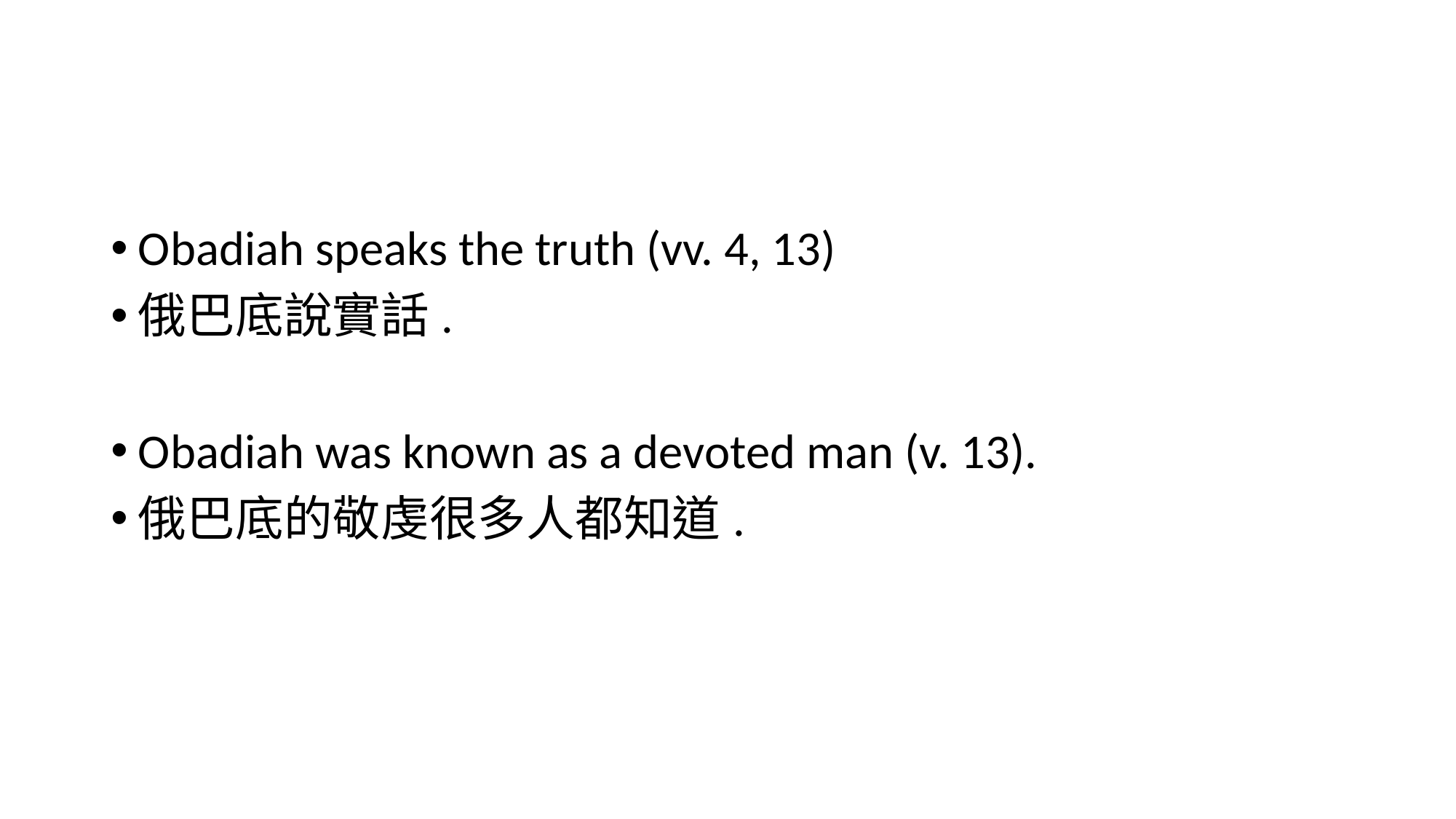

#
Obadiah speaks the truth (vv. 4, 13)
俄巴底說實話.

Obadiah was known as a devoted man (v. 13).
俄巴底的敬虔很多人都知道.